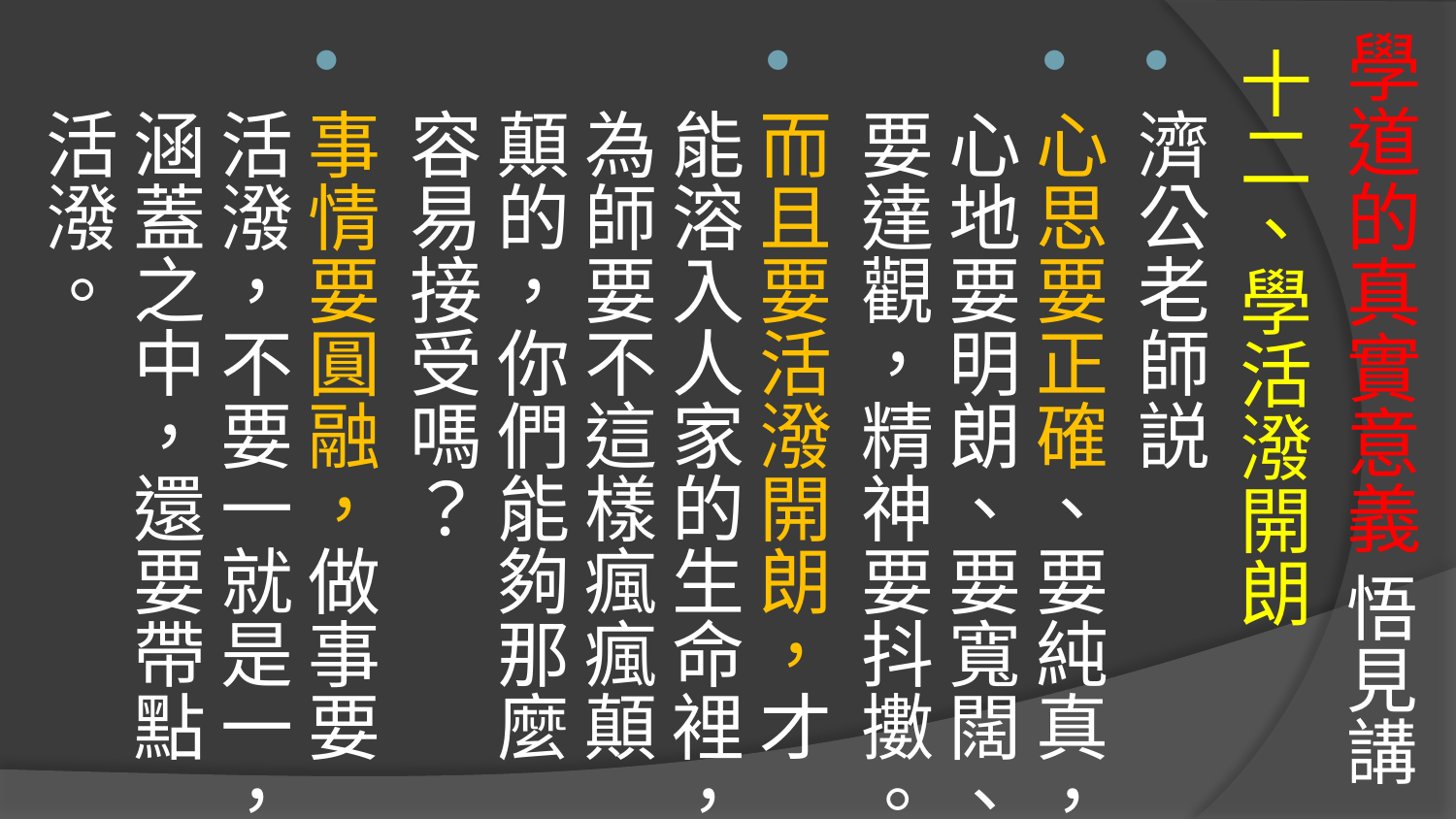

# 學道的真實意義 悟見講
十二、學活潑開朗
濟公老師説
心思要正確、要純真，心地要明朗、要寬闊、要達觀，精神要抖擻。
而且要活潑開朗，才能溶入人家的生命裡，為師要不這樣瘋瘋顛顛的，你們能夠那麼容易接受嗎？
事情要圓融，做事要活潑，不要一就是一，涵蓋之中，還要帶點活潑。